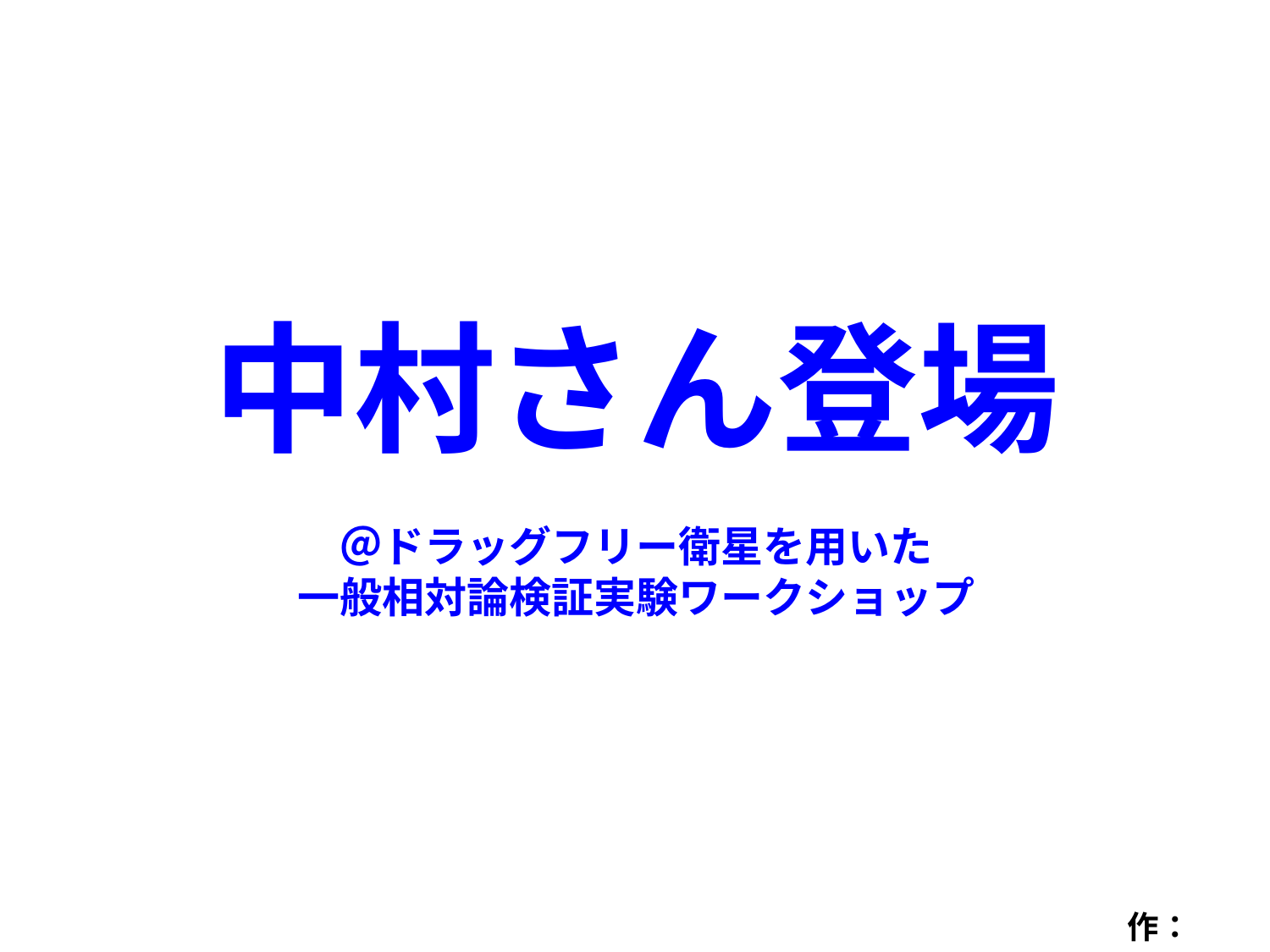

# 中村さん登場 ＠ドラッグフリー衛星を用いた 一般相対論検証実験ワークショップ
作：Sora